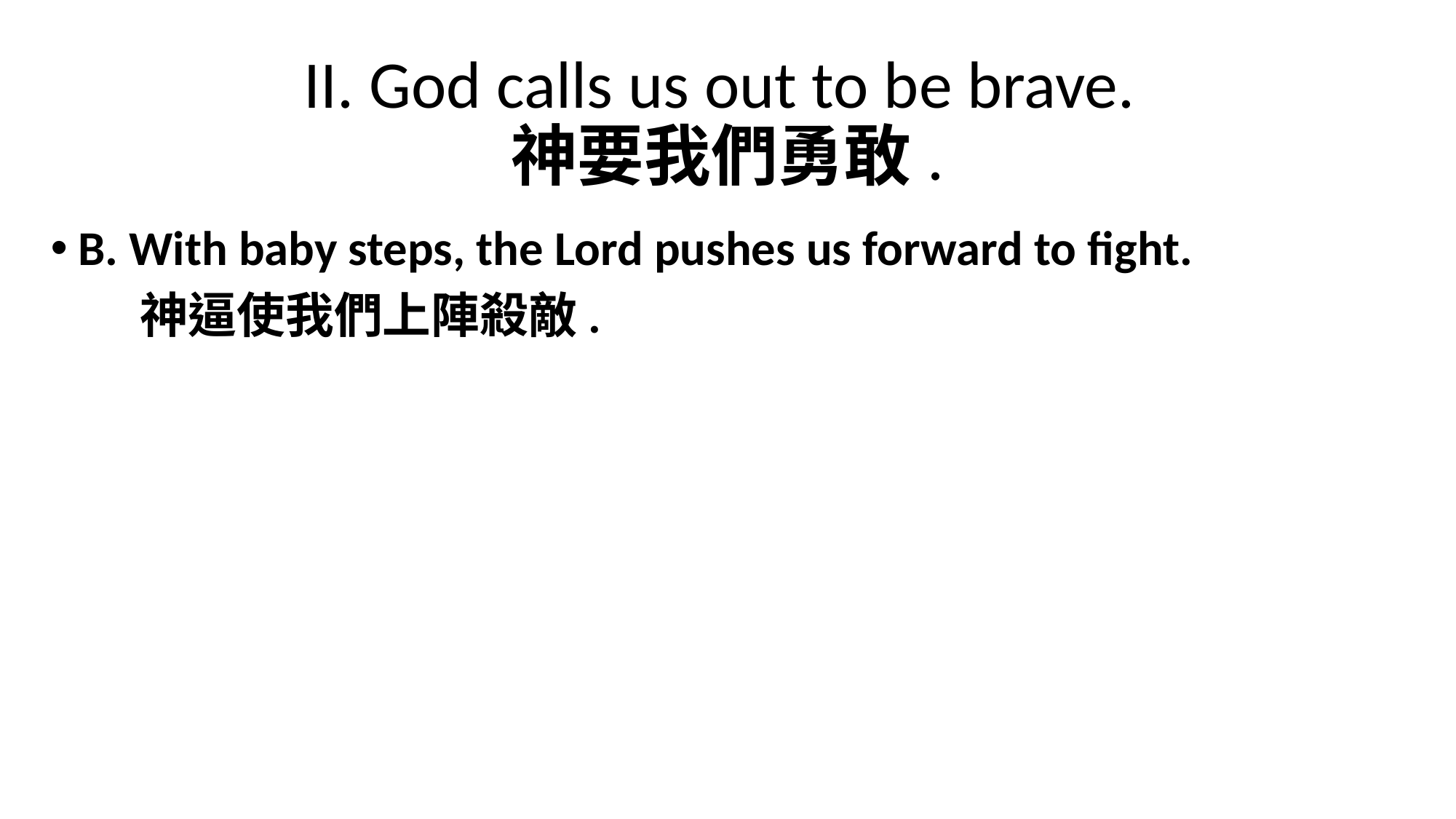

# II. God calls us out to be brave. 神要我們勇敢.
B. With baby steps, the Lord pushes us forward to fight.
       神逼使我們上陣殺敵.